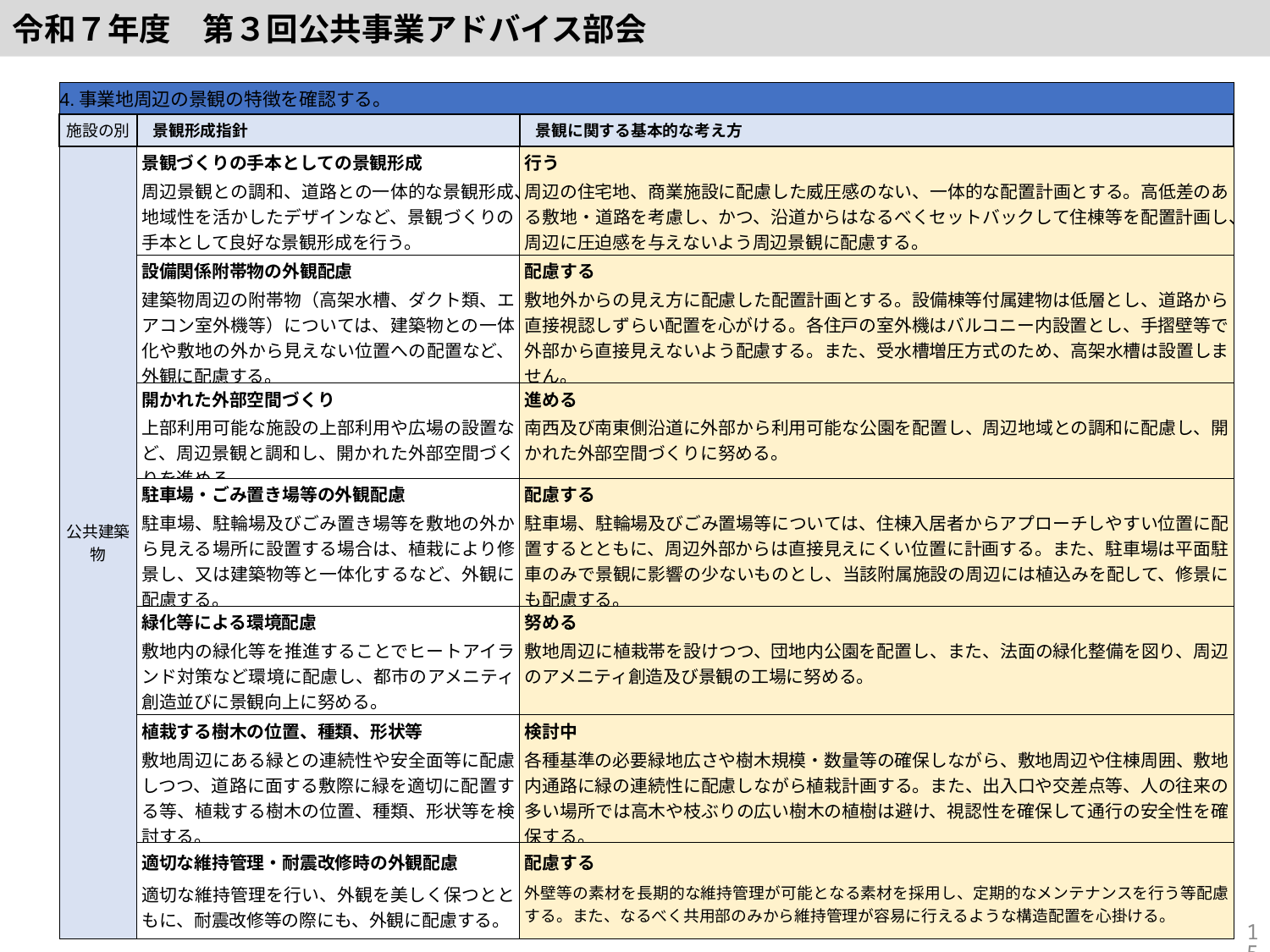

令和７年度　第３回公共事業アドバイス部会
| 4.事業地周辺の景観の特徴を確認する。 |  |  |
| --- | --- | --- |
| 施設の別 | 景観形成指針 | 景観に関する基本的な考え方 |
| 公共建築物 | 景観づくりの手本としての景観形成 | 行う |
|  | 周辺景観との調和、道路との一体的な景観形成、地域性を活かしたデザインなど、景観づくりの手本として良好な景観形成を行う。 | 周辺の住宅地、商業施設に配慮した威圧感のない、一体的な配置計画とする。高低差のある敷地・道路を考慮し、かつ、沿道からはなるべくセットバックして住棟等を配置計画し、周辺に圧迫感を与えないよう周辺景観に配慮する。 |
|  | 設備関係附帯物の外観配慮 | 配慮する |
|  | 建築物周辺の附帯物（高架水槽、ダクト類、エアコン室外機等）については、建築物との一体化や敷地の外から見えない位置への配置など、外観に配慮する。 | 敷地外からの見え方に配慮した配置計画とする。設備棟等付属建物は低層とし、道路から直接視認しずらい配置を心がける。各住戸の室外機はバルコニー内設置とし、手摺壁等で外部から直接見えないよう配慮する。また、受水槽増圧方式のため、高架水槽は設置しません。 |
|  | 開かれた外部空間づくり | 進める |
|  | 上部利用可能な施設の上部利用や広場の設置など、周辺景観と調和し、開かれた外部空間づくりを進める。 | 南西及び南東側沿道に外部から利用可能な公園を配置し、周辺地域との調和に配慮し、開かれた外部空間づくりに努める。 |
|  | 駐車場・ごみ置き場等の外観配慮 | 配慮する |
|  | 駐車場、駐輪場及びごみ置き場等を敷地の外から見える場所に設置する場合は、植栽により修景し、又は建築物等と一体化するなど、外観に配慮する。 | 駐車場、駐輪場及びごみ置場等については、住棟入居者からアプローチしやすい位置に配置するとともに、周辺外部からは直接見えにくい位置に計画する。また、駐車場は平面駐車のみで景観に影響の少ないものとし、当該附属施設の周辺には植込みを配して、修景にも配慮する。 |
|  | 緑化等による環境配慮 | 努める |
|  | 敷地内の緑化等を推進することでヒートアイランド対策など環境に配慮し、都市のアメニティ創造並びに景観向上に努める。 | 敷地周辺に植栽帯を設けつつ、団地内公園を配置し、また、法面の緑化整備を図り、周辺のアメニティ創造及び景観の工場に努める。 |
|  | 植栽する樹木の位置、種類、形状等 | 検討中 |
|  | 敷地周辺にある緑との連続性や安全面等に配慮しつつ、道路に面する敷際に緑を適切に配置する等、植栽する樹木の位置、種類、形状等を検討する。 | 各種基準の必要緑地広さや樹木規模・数量等の確保しながら、敷地周辺や住棟周囲、敷地内通路に緑の連続性に配慮しながら植栽計画する。また、出入口や交差点等、人の往来の多い場所では高木や枝ぶりの広い樹木の植樹は避け、視認性を確保して通行の安全性を確保する。 |
|  | 適切な維持管理・耐震改修時の外観配慮 | 配慮する |
|  | 適切な維持管理を行い、外観を美しく保つとともに、耐震改修等の際にも、外観に配慮する。 | 外壁等の素材を長期的な維持管理が可能となる素材を採用し、定期的なメンテナンスを行う等配慮する。また、なるべく共用部のみから維持管理が容易に行えるような構造配置を心掛ける。 |
15